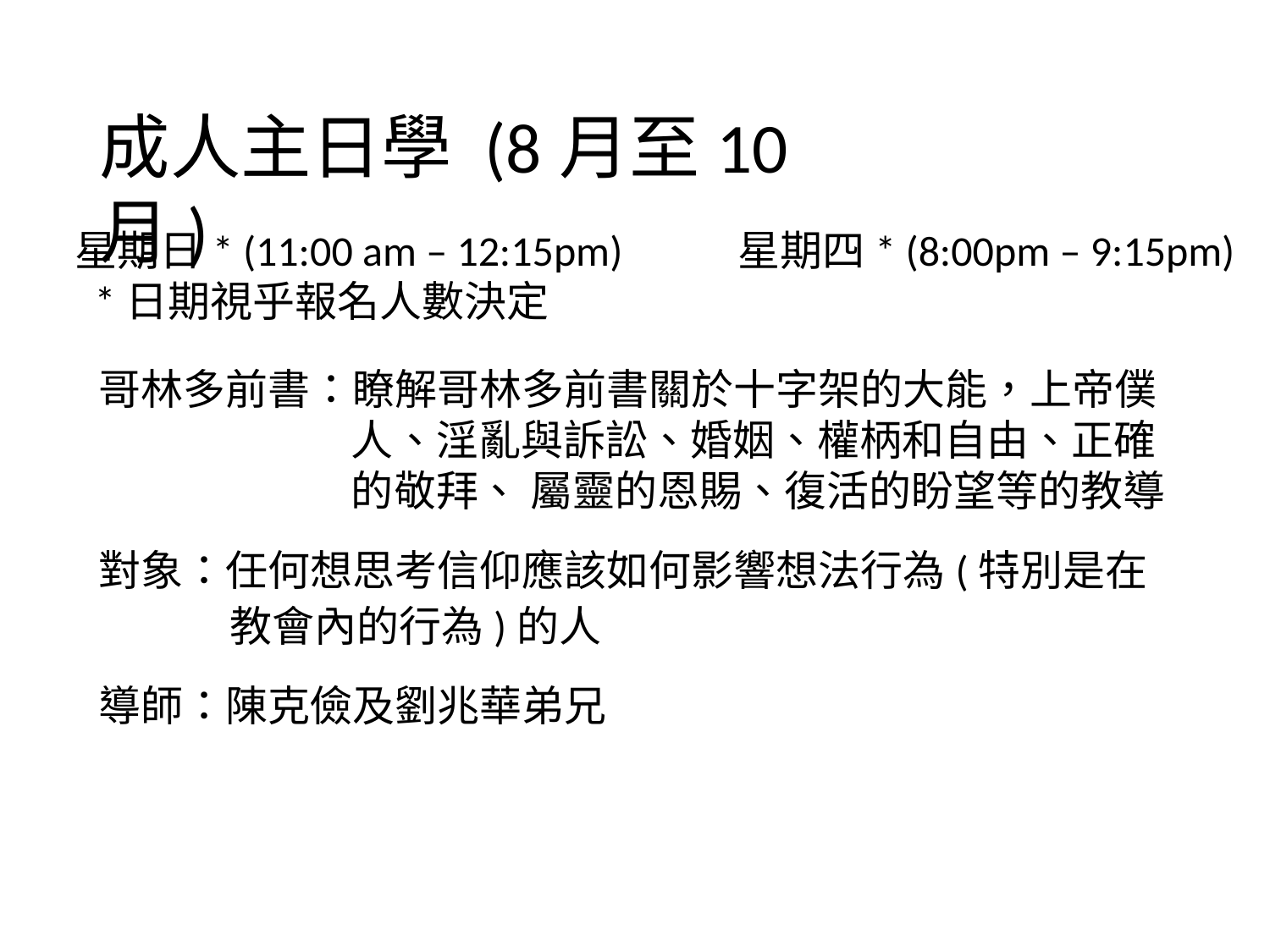

#
成人主日學 (8月至10月)
星期日* (11:00 am – 12:15pm)           星期四* (8:00pm – 9:15pm)
      *日期視乎報名人數決定
哥林多前書：瞭解哥林多前書關於十字架的大能，上帝僕人、淫亂與訴訟、婚姻、權柄和自由、正確的敬拜、 屬靈的恩賜、復活的盼望等的教導
對象：任何想思考信仰應該如何影響想法行為(特別是在教會內的行為)的人
導師：陳克儉及劉兆華弟兄